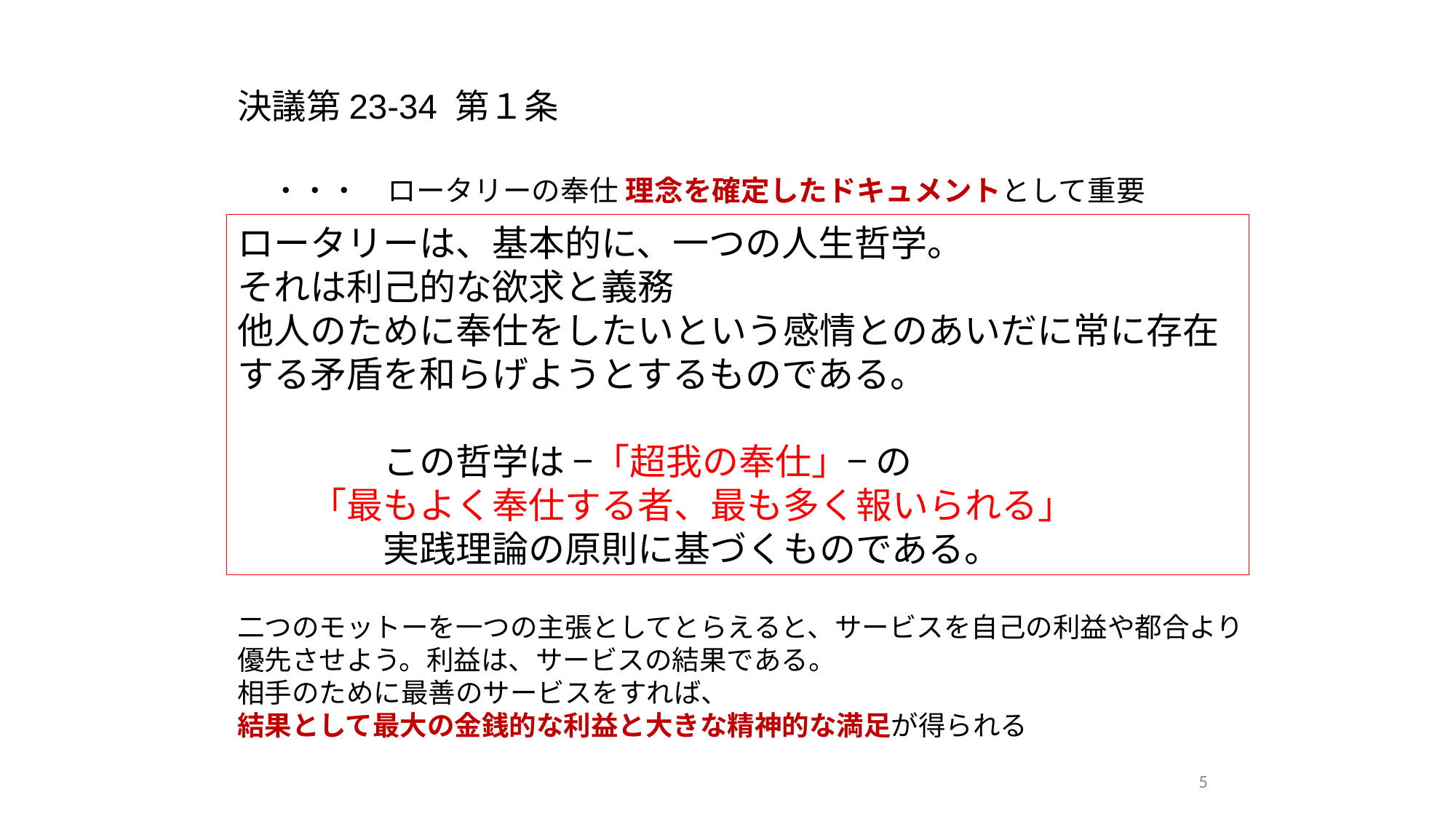

# 決議第23-34 第１条 　・・・　ロータリーの奉仕 理念を確定したドキュメントとして重要
ロータリーは、基本的に、一つの人生哲学。
それは利己的な欲求と義務
他人のために奉仕をしたいという感情とのあいだに常に存在する矛盾を和らげようとするものである。

　　　　この哲学は −「超我の奉仕」− の
　　「最もよく奉仕する者、最も多く報いられる」
　　　　実践理論の原則に基づくものである。
二つのモットーを一つの主張としてとらえると、サービスを自己の利益や都合より
優先させよう。利益は、サービスの結果である。
相手のために最善のサービスをすれば、
結果として最大の金銭的な利益と大きな精神的な満足が得られる

5